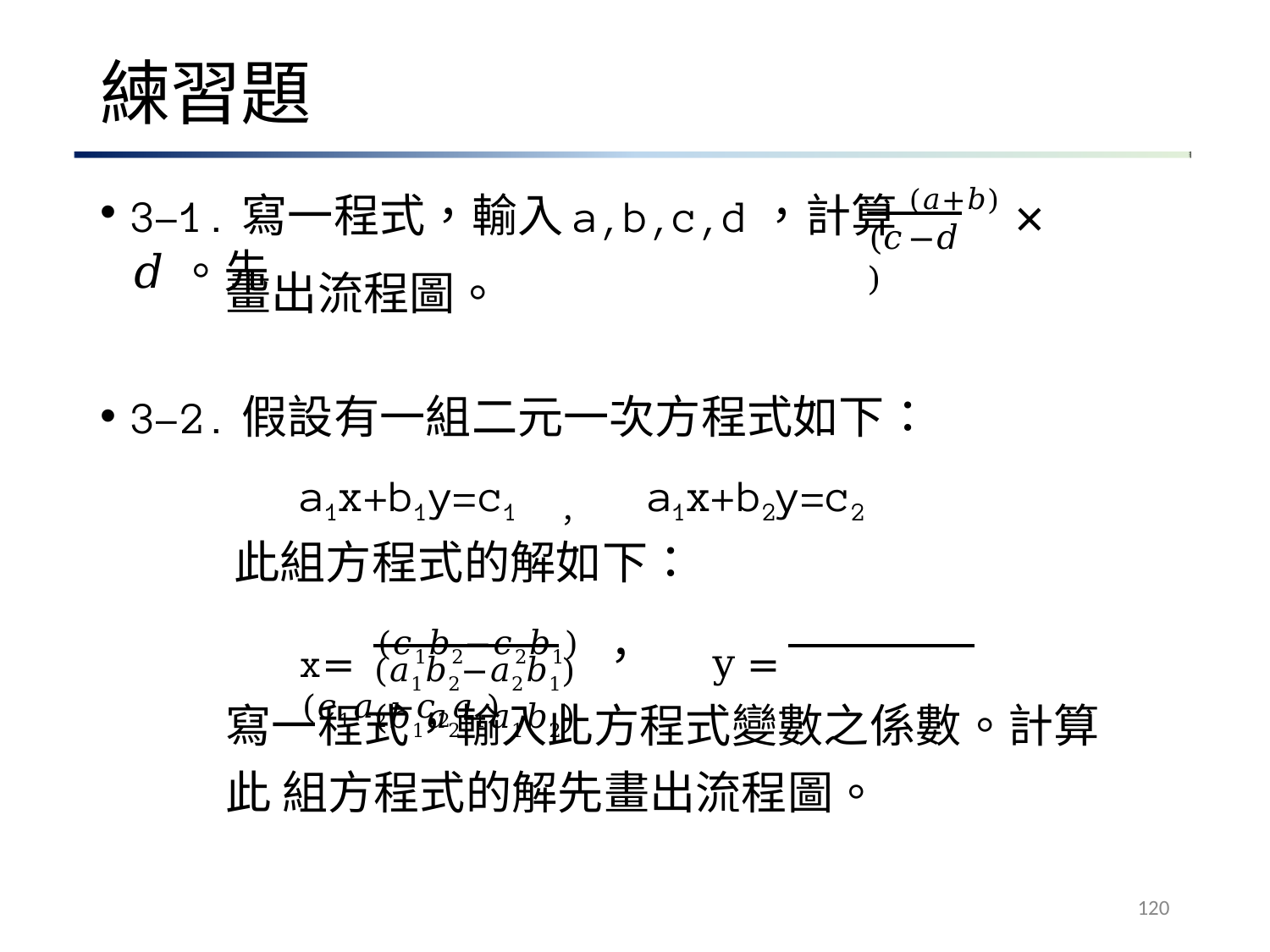

# 練習題
3-1.寫一程式，輸入a,b,c,d，計算(𝑎+𝑏) × 𝑑。先

(𝑐−𝑑)
畫出流程圖。

3-2.假設有一組二元一次方程式如下：
a1x+b1y=c1	a1x+b2y=c2
，
此組方程式的解如下：
x= (𝑐1𝑏2−𝑐2𝑏1)	y = (𝑐1𝑎2−𝑐2𝑎1)
，

(𝑎1𝑏2−𝑎2𝑏1)	(𝑏1𝑎2−𝑎1𝑏2)
寫一程式，輸入此方程式變數之係數。計算此 組方程式的解先畫出流程圖。
120